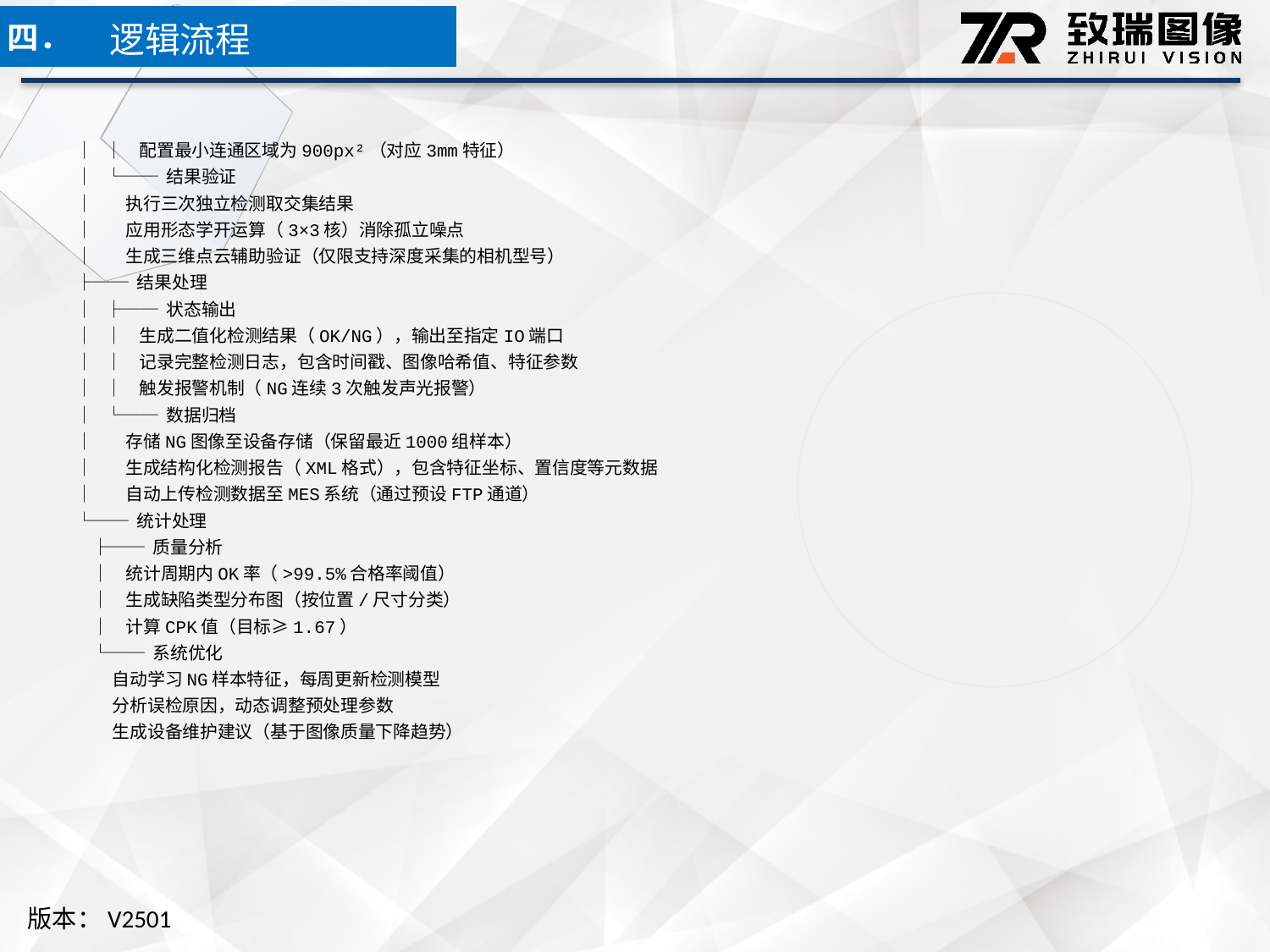

逻辑流程
四．

│   │   配置最小连通区域为900px²（对应3mm特征）
│   └── 结果验证
│       执行三次独立检测取交集结果
│       应用形态学开运算（3×3核）消除孤立噪点
│       生成三维点云辅助验证（仅限支持深度采集的相机型号）
├── 结果处理
│   ├── 状态输出
│   │   生成二值化检测结果（OK/NG），输出至指定IO端口
│   │   记录完整检测日志，包含时间戳、图像哈希值、特征参数
│   │   触发报警机制（NG连续3次触发声光报警）
│   └── 数据归档
│       存储NG图像至设备存储（保留最近1000组样本）
│       生成结构化检测报告（XML格式），包含特征坐标、置信度等元数据
│       自动上传检测数据至MES系统（通过预设FTP通道）
└── 统计处理
    ├── 质量分析
    │   统计周期内OK率（>99.5%合格率阈值）
    │   生成缺陷类型分布图（按位置/尺寸分类）
    │   计算CPK值（目标≥1.67）
    └── 系统优化
        自动学习NG样本特征，每周更新检测模型
        分析误检原因，动态调整预处理参数
        生成设备维护建议（基于图像质量下降趋势）